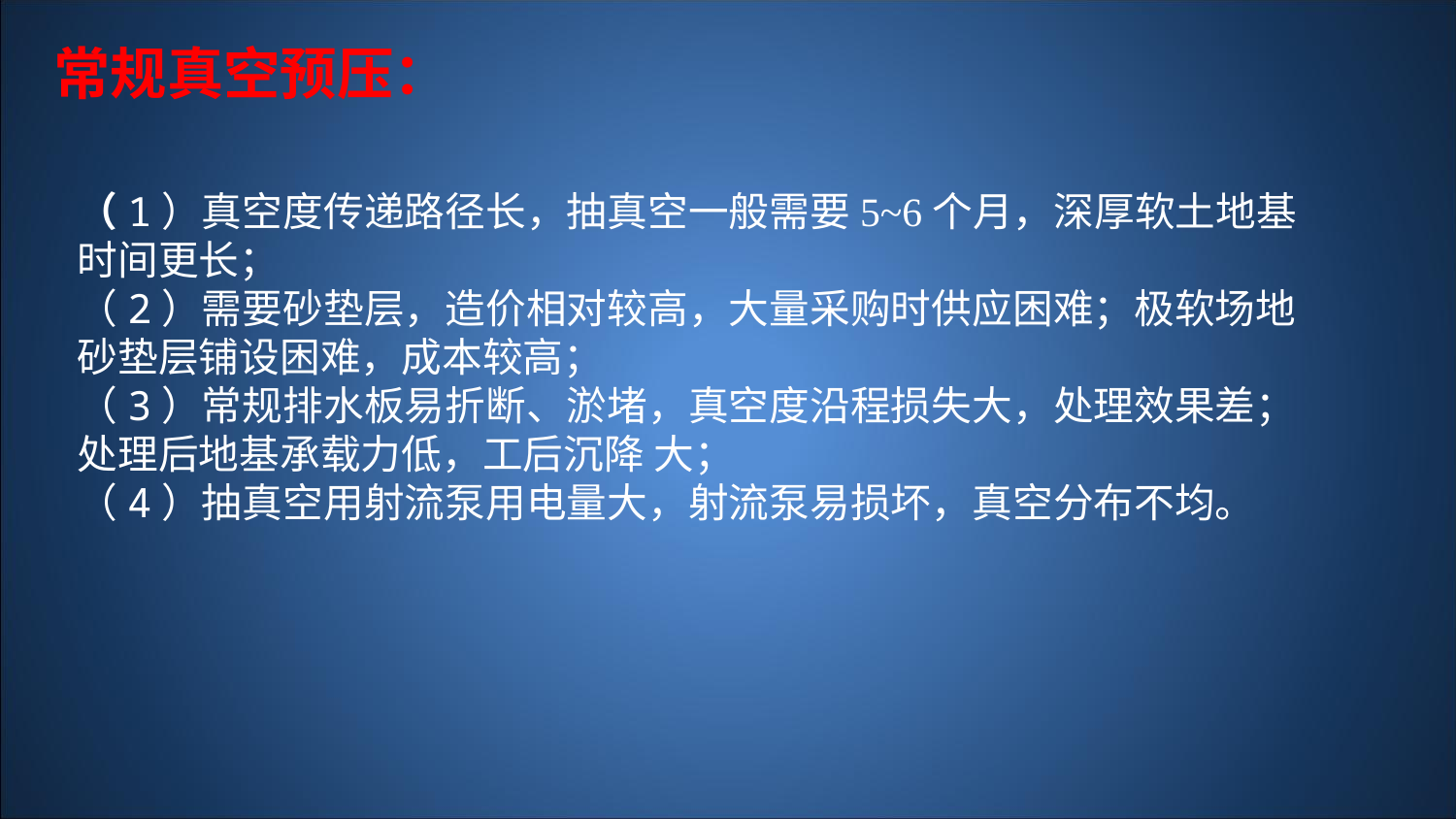

常规真空预压：
（1）真空度传递路径长，抽真空一般需要5~6个月，深厚软土地基时间更长；
（2）需要砂垫层，造价相对较高，大量采购时供应困难；极软场地砂垫层铺设困难，成本较高；
（3）常规排水板易折断、淤堵，真空度沿程损失大，处理效果差；处理后地基承载力低，工后沉降 大；
（4）抽真空用射流泵用电量大，射流泵易损坏，真空分布不均。